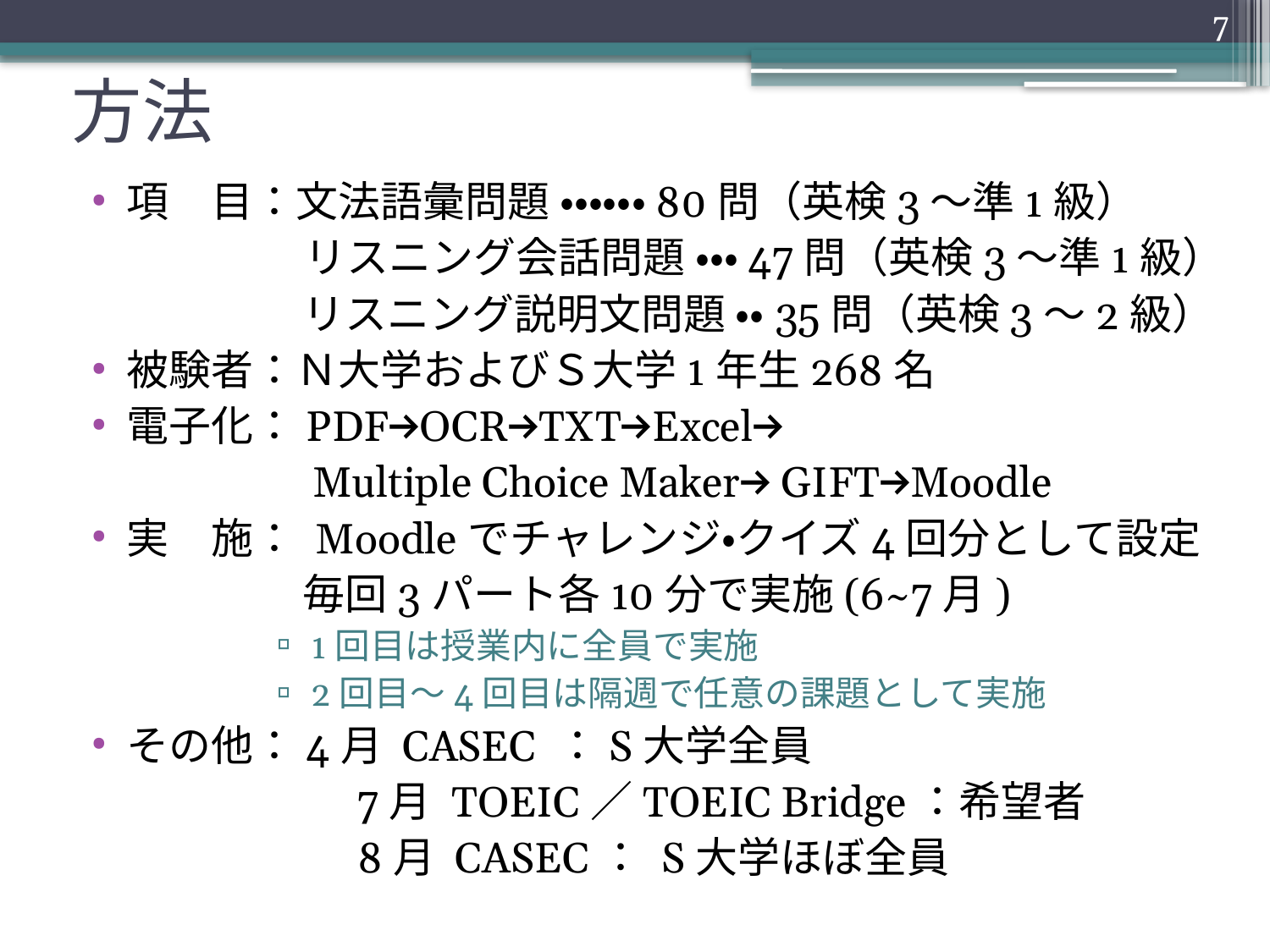

7
# 方法
項　目：文法語彙問題 ・・・・・・80問（英検3～準1級）
        　　　リスニング会話問題 ・・・47問（英検3～準1級）
　　　　　リスニング説明文問題 ・・35問（英検3～2級）
被験者：Ｎ大学およびＳ大学1年生268名
電子化：PDF→OCR→TXT→Excel→
　　　　　Multiple Choice Maker→ GIFT→Moodle
実　施： Moodleでチャレンジ・クイズ4回分として設定
　　　　　毎回3パート各10分で実施(6~7月)
1回目は授業内に全員で実施
2回目～4回目は隔週で任意の課題として実施
その他：4月 CASEC ：S大学全員
		　　 7月 TOEIC／TOEIC Bridge：希望者
  		　　 8月 CASEC： S大学ほぼ全員